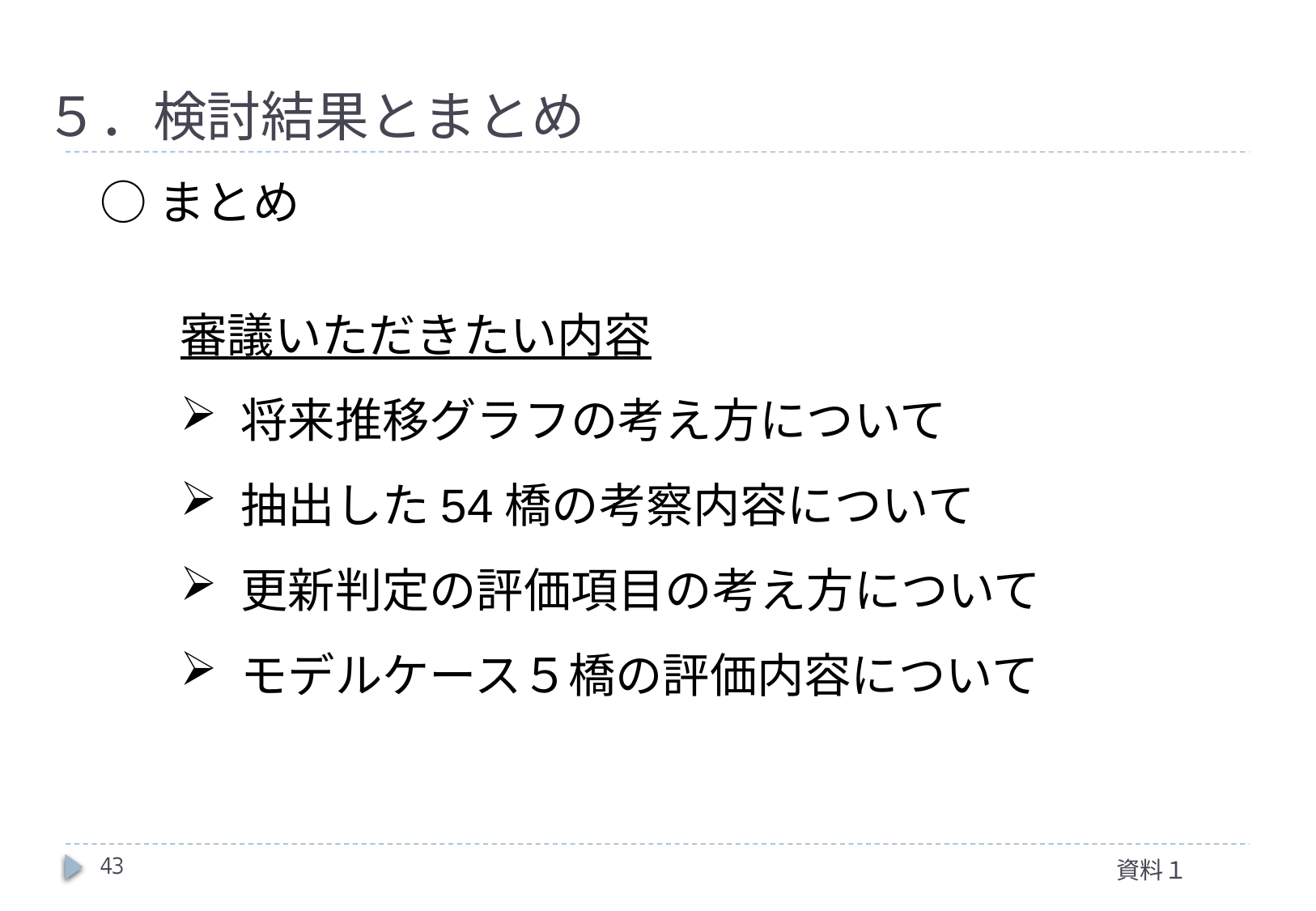

# ５．検討結果とまとめ
○まとめ
審議いただきたい内容
将来推移グラフの考え方について
抽出した54橋の考察内容について
更新判定の評価項目の考え方について
モデルケース５橋の評価内容について

43
資料１